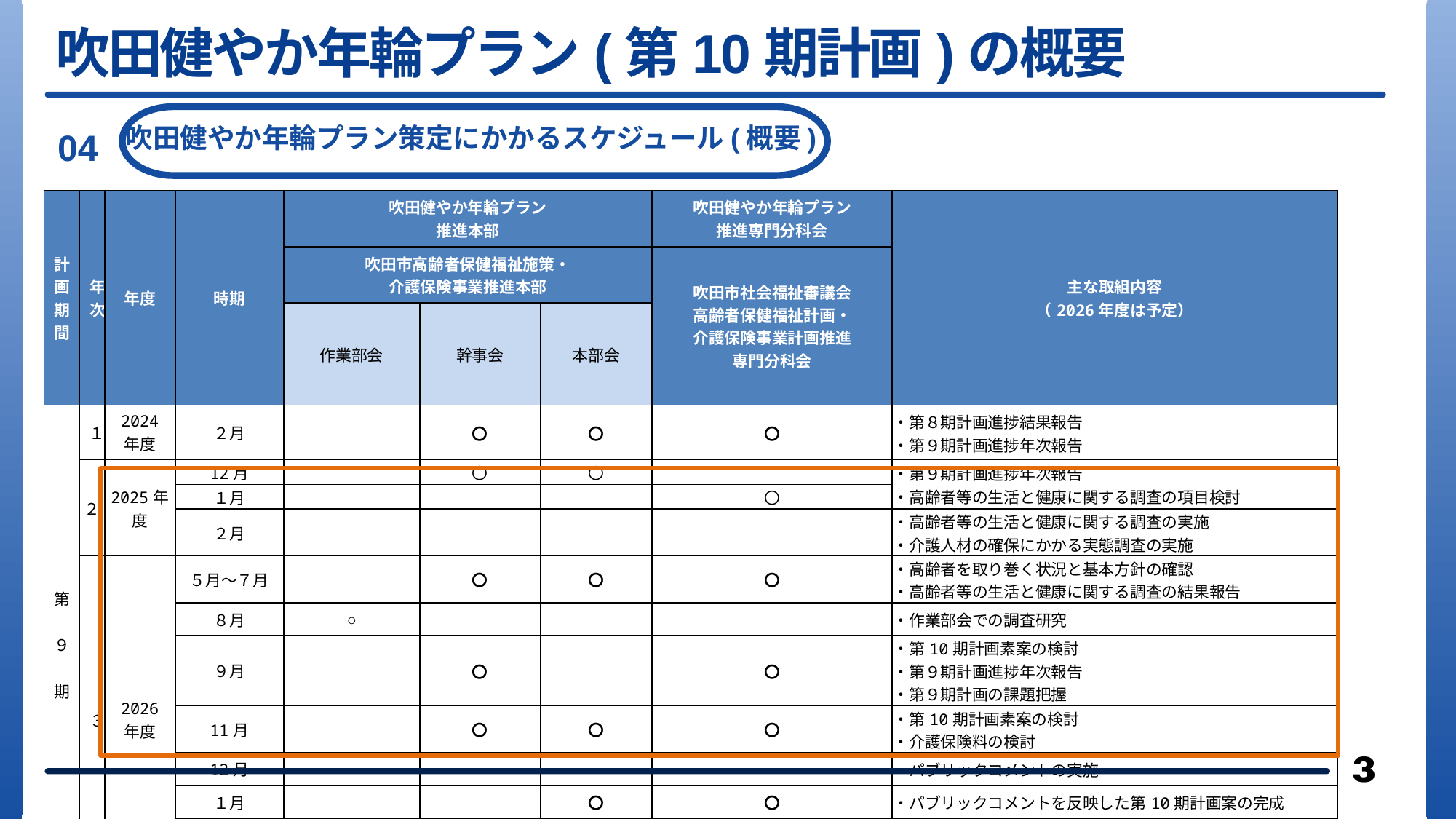

吹田健やか年輪プラン(第10期計画)の概要

04
吹田健やか年輪プラン策定にかかるスケジュール(概要)
| 計画期間 | 年次 | 年度 | 時期 | 吹田健やか年輪プラン 推進本部 |  |  | 吹田健やか年輪プラン 推進専門分科会 | 主な取組内容 （2026年度は予定） |
| --- | --- | --- | --- | --- | --- | --- | --- | --- |
|  |  |  |  | 吹田市高齢者保健福祉施策・ 介護保険事業推進本部 |  |  | 吹田市社会福祉審議会 高齢者保健福祉計画・ 介護保険事業計画推進 専門分科会 |  |
|  |  |  |  | 作業部会 | 幹事会 | 本部会 |  |  |
| 第　９　期 | １ | 2024 年度 | ２月 |  | 〇 | 〇 | 〇 | ・第８期計画進捗結果報告 ・第９期計画進捗年次報告 |
|  | ２ | 2025年度 | 12月 |  | 〇 | 〇 |  | ・第９期計画進捗年次報告 ・高齢者等の生活と健康に関する調査の項目検討 |
|  |  |  | １月 |  |  |  | 〇 |  |
|  |  |  | ２月 |  |  |  |  | ・高齢者等の生活と健康に関する調査の実施 ・介護人材の確保にかかる実態調査の実施 |
|  | ３ | 2026 年度 | ５月～７月 |  | 〇 | 〇 | 〇 | ・高齢者を取り巻く状況と基本方針の確認 ・高齢者等の生活と健康に関する調査の結果報告 |
|  |  |  | ８月 | ○ |  |  |  | ・作業部会での調査研究 |
|  |  |  | ９月 |  | 〇 |  | 〇 | ・第10期計画素案の検討 ・第９期計画進捗年次報告 ・第９期計画の課題把握 |
|  |  |  | 11月 |  | 〇 | 〇 | 〇 | ・第10期計画素案の検討 ・介護保険料の検討 |
|  |  |  | 12月 |  |  |  |  | ・パブリックコメントの実施 |
|  |  |  | １月 |  |  | 〇 | 〇 | ・パブリックコメントを反映した第10期計画案の完成 |
|  |  |  | ２月 |  |  |  |  | ・条例改正案の提案（介護保険料の改定） |
|  |  |  | ３月 |  |  |  |  | ・第10期計画の策定 |

3